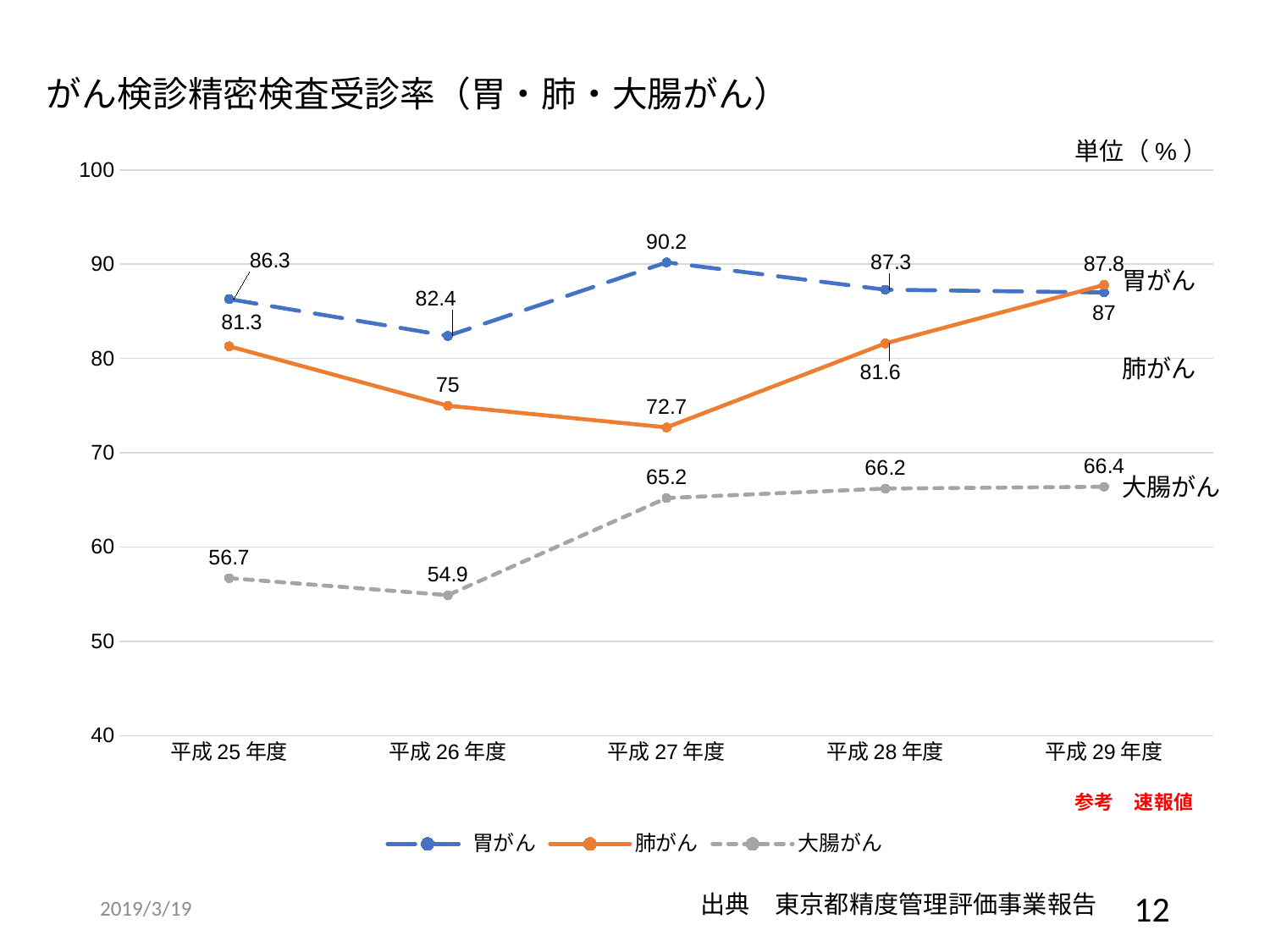

がん検診精密検査受診率（胃・肺・大腸がん）

### Chart

| Category | 胃がん | 肺がん | 大腸がん |
|---|---|---|---|
| 平成25年度 | 86.3 | 81.3 | 56.7 |
| 平成26年度 | 82.4 | 75.0 | 54.9 |
| 平成27年度 | 90.2 | 72.7 | 65.2 |
| 平成28年度 | 87.3 | 81.6 | 66.2 |
| 平成29年度 | 87.0 | 87.8 | 66.4 |
単位（%）
胃がん
肺がん
大腸がん
2019/3/19
出典　東京都精度管理評価事業報告
12